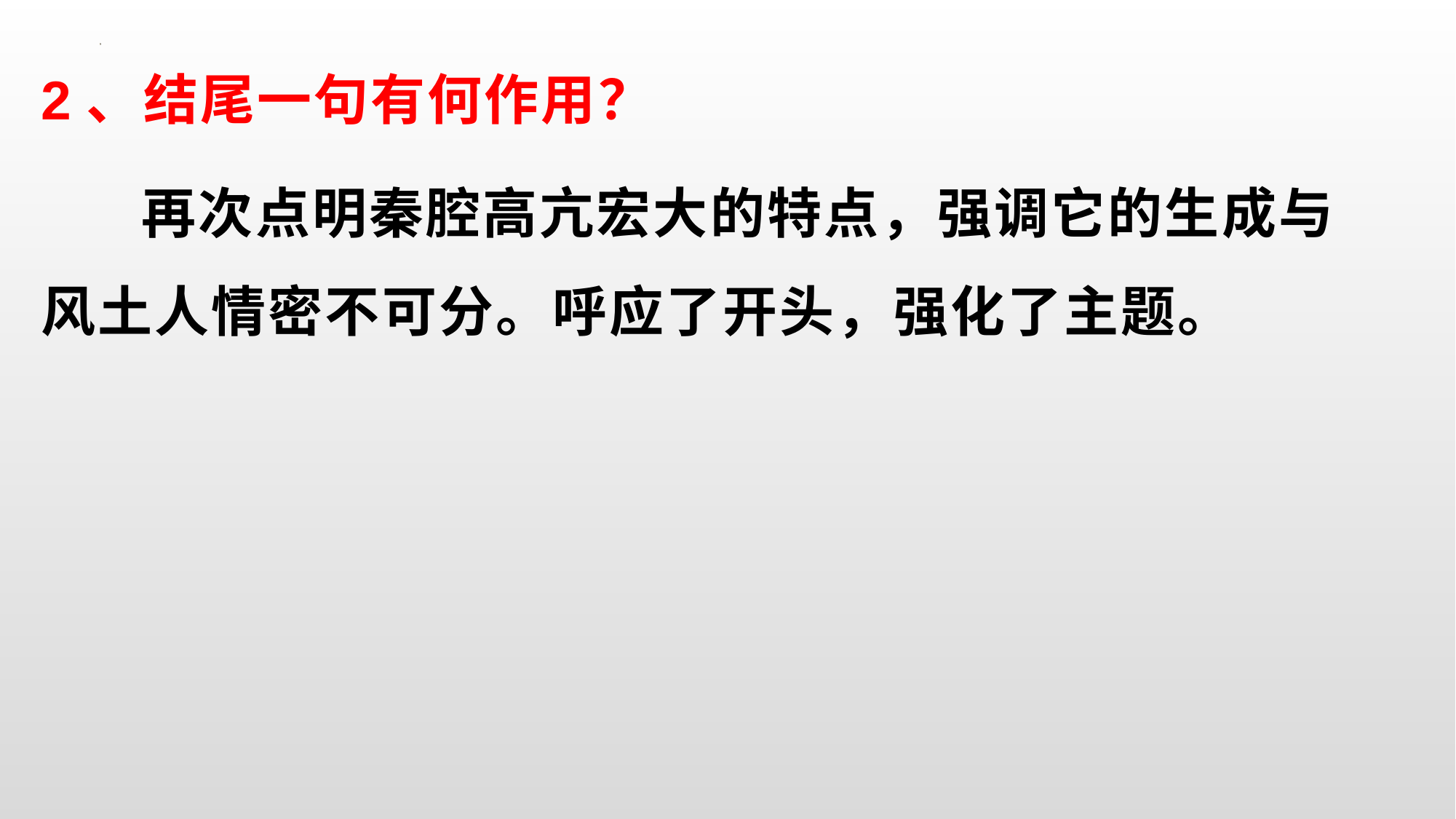

2、结尾一句有何作用？
      再次点明秦腔高亢宏大的特点，强调它的生成与风土人情密不可分。呼应了开头，强化了主题。